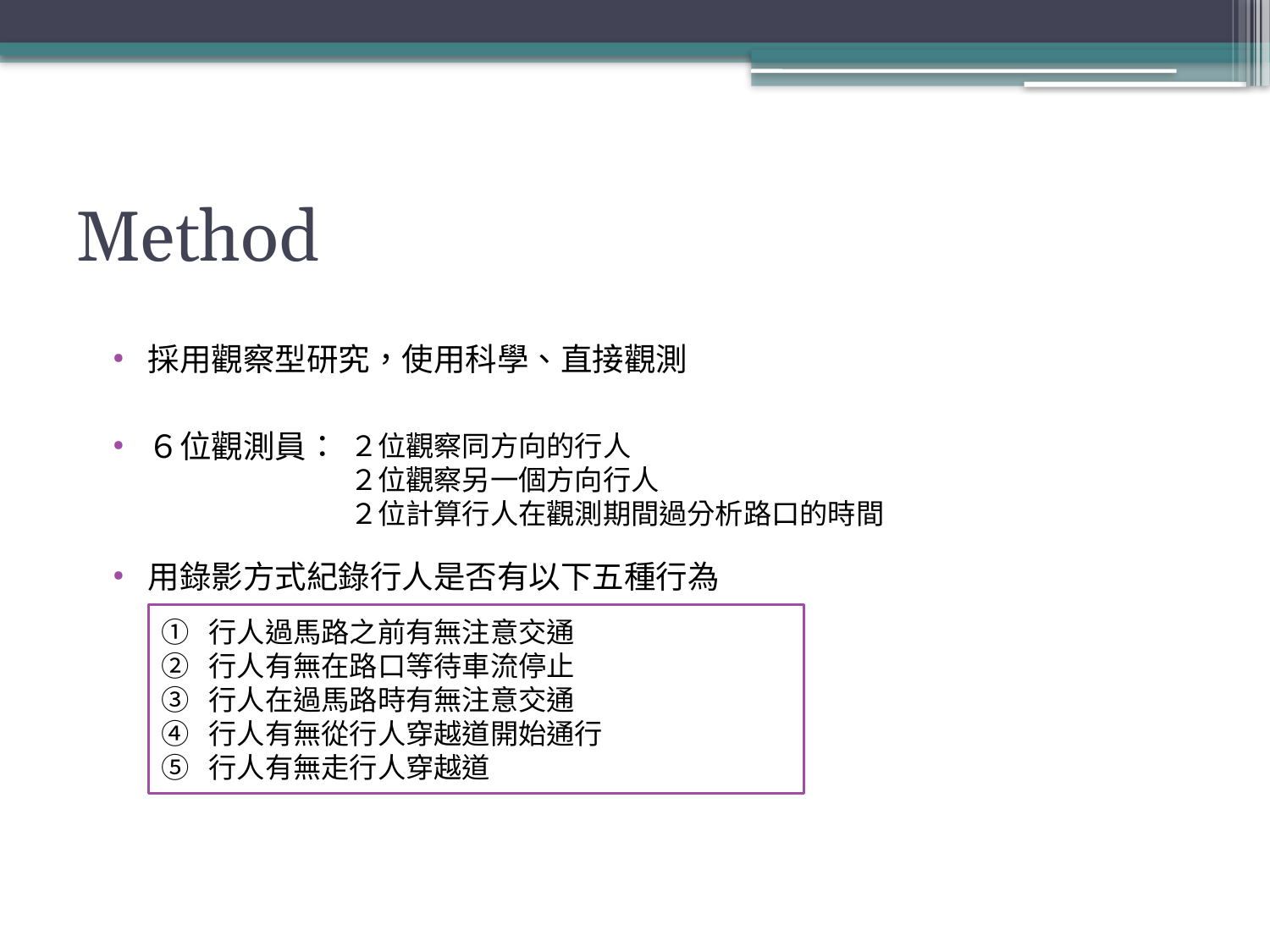

# Method

採用觀察型研究，使用科學、直接觀測

６位觀測員：

用錄影方式紀錄行人是否有以下五種行為
２位觀察同方向的行人
２位觀察另一個方向行人
２位計算行人在觀測期間過分析路口的時間

行人過馬路之前有無注意交通
行人有無在路口等待車流停止
行人在過馬路時有無注意交通
行人有無從行人穿越道開始通行
行人有無走行人穿越道